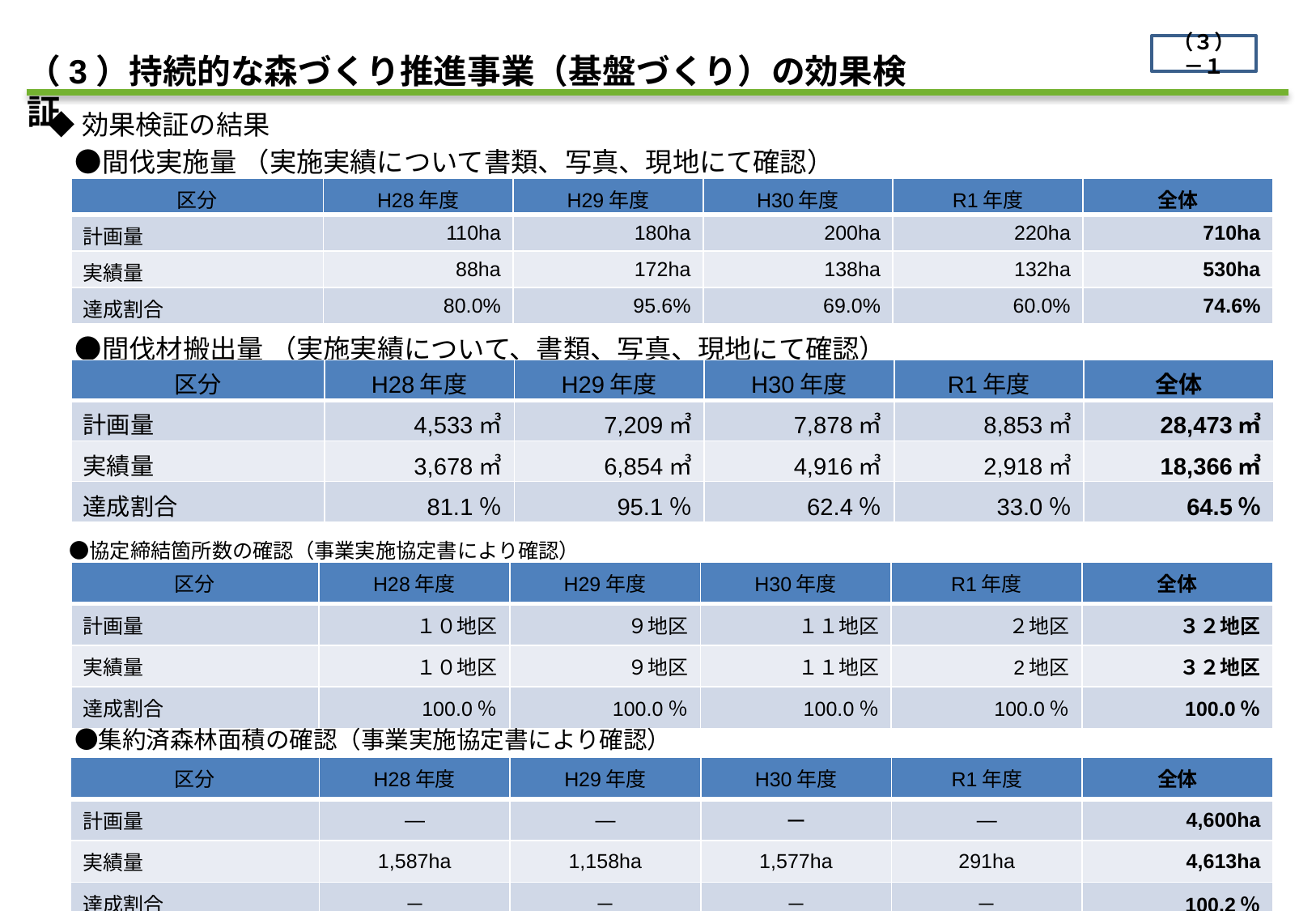

（３）－１
（3）持続的な森づくり推進事業（基盤づくり）の効果検証
◆効果検証の結果
　●間伐実施量 （実施実績について書類、写真、現地にて確認）
| 区分 | H28年度 | H29年度 | H30年度 | R1年度 | 全体 |
| --- | --- | --- | --- | --- | --- |
| 計画量 | 110ha | 180ha | 200ha | 220ha | 710ha |
| 実績量 | 88ha | 172ha | 138ha | 132ha | 530ha |
| 達成割合 | 80.0% | 95.6% | 69.0% | 60.0% | 74.6% |
　●間伐材搬出量 （実施実績について、書類、写真、現地にて確認）
| 区分 | H28年度 | H29年度 | H30年度 | R1年度 | 全体 |
| --- | --- | --- | --- | --- | --- |
| 計画量 | 4,533㎥ | 7,209㎥ | 7,878㎥ | 8,853㎥ | 28,473㎥ |
| 実績量 | 3,678㎥ | 6,854㎥ | 4,916㎥ | 2,918㎥ | 18,366㎥ |
| 達成割合 | 81.1％ | 95.1％ | 62.4％ | 33.0％ | 64.5％ |
　　●協定締結箇所数の確認（事業実施協定書により確認）

| 区分 | H28年度 | H29年度 | H30年度 | R1年度 | 全体 |
| --- | --- | --- | --- | --- | --- |
| 計画量 | １０地区 | ９地区 | １１地区 | ２地区 | ３２地区 |
| 実績量 | １０地区 | ９地区 | １１地区 | 2地区 | ３２地区 |
| 達成割合 | 100.0％ | 100.0％ | 100.0％ | 100.0％ | 100.0％ |

　　●集約済森林面積の確認（事業実施協定書により確認）

| 区分 | H28年度 | H29年度 | H30年度 | R1年度 | 全体 |
| --- | --- | --- | --- | --- | --- |
| 計画量 | ― | ― | ー | ― | 4,600ha |
| 実績量 | 1,587ha | 1,158ha | 1,577ha | 291ha | 4,613ha |
| 達成割合 | － | － | － | － | 100.2％ |